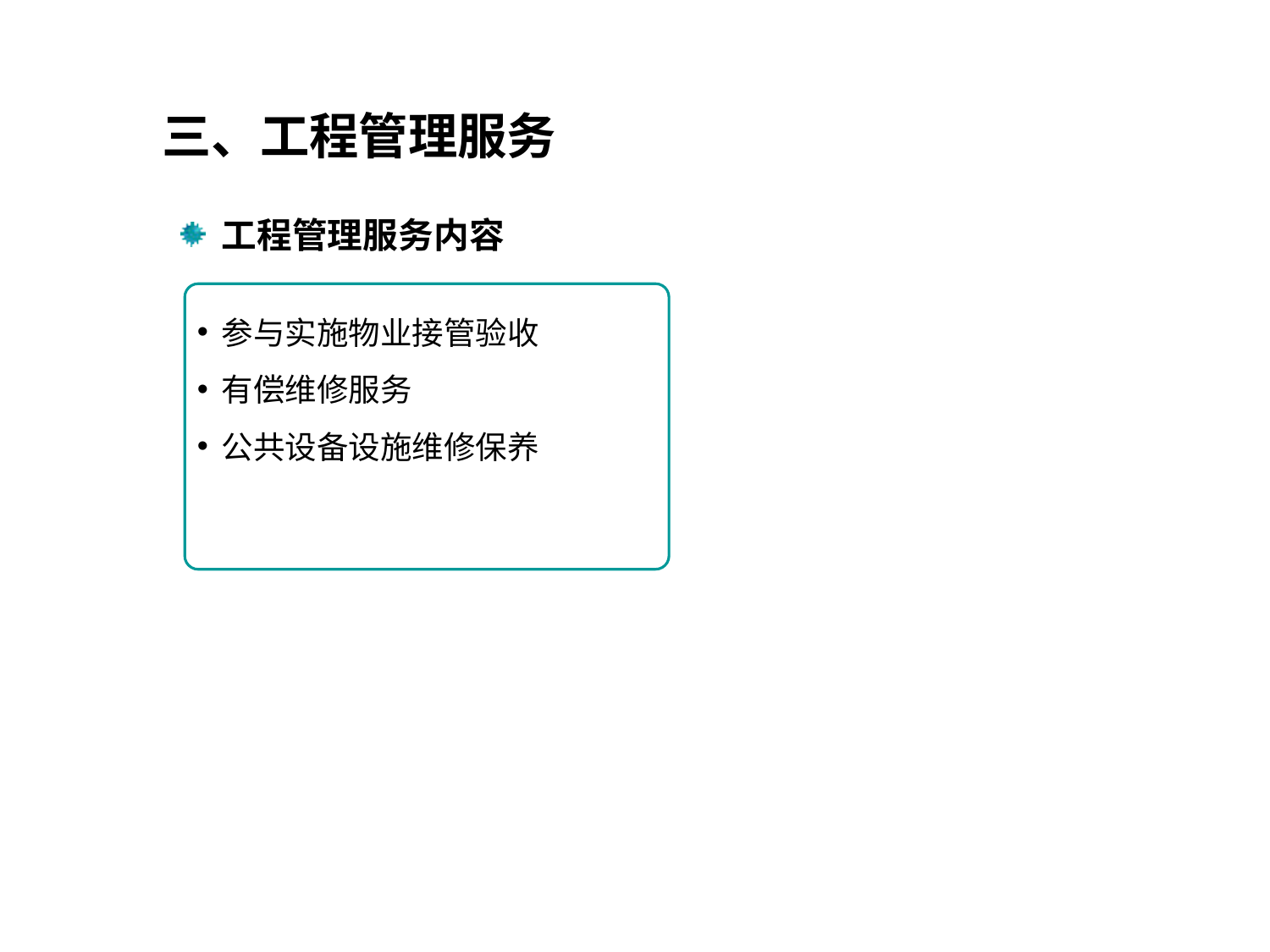

三、工程管理服务
 工程管理服务内容

参与实施物业接管验收
有偿维修服务
公共设备设施维修保养